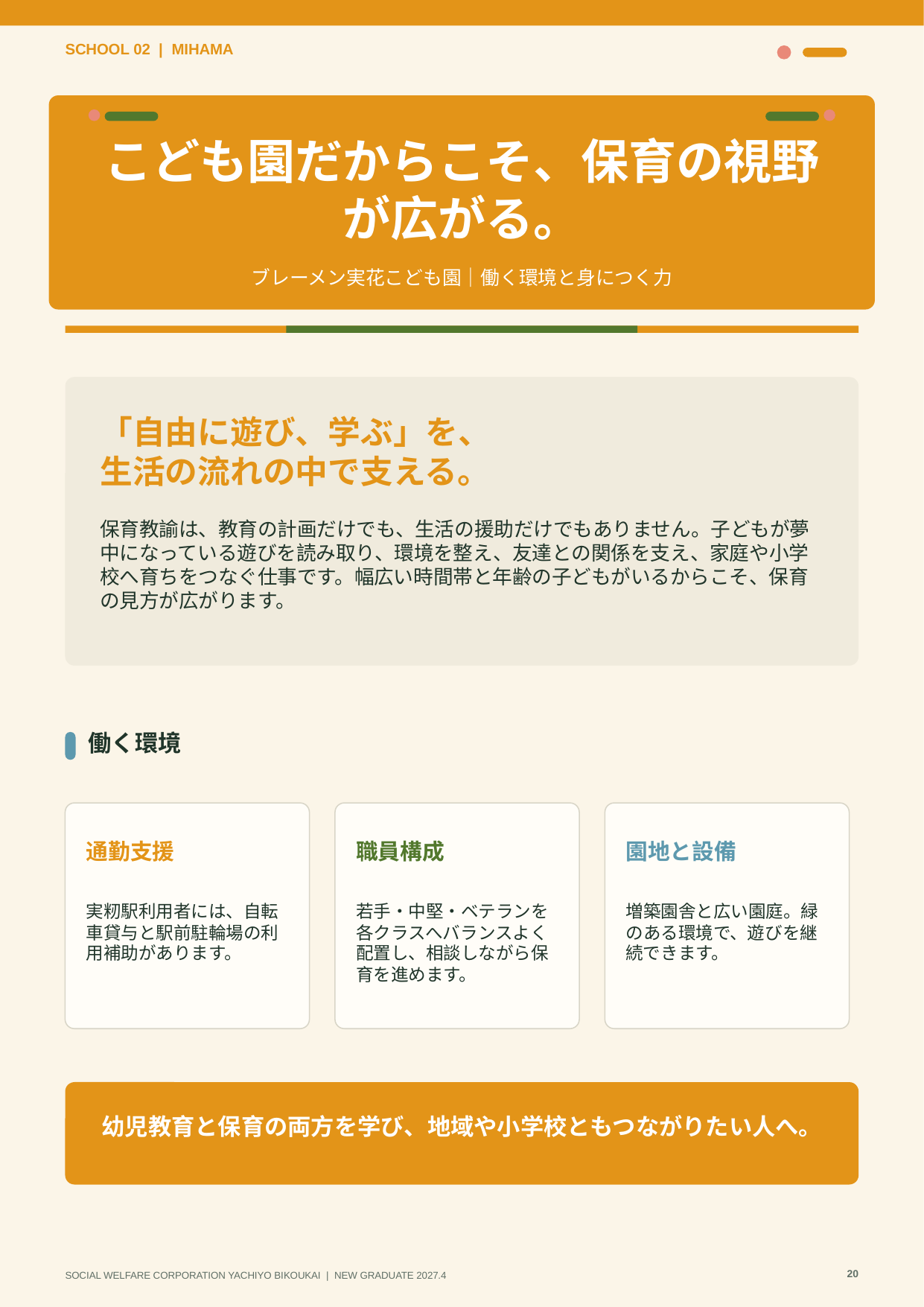

SCHOOL 02  |  MIHAMA

こども園だからこそ、保育の視野が広がる。
ブレーメン実花こども園｜働く環境と身につく力

「自由に遊び、学ぶ」を、
生活の流れの中で支える。
保育教諭は、教育の計画だけでも、生活の援助だけでもありません。子どもが夢中になっている遊びを読み取り、環境を整え、友達との関係を支え、家庭や小学校へ育ちをつなぐ仕事です。幅広い時間帯と年齢の子どもがいるからこそ、保育の見方が広がります。
働く環境

通勤支援
職員構成
園地と設備
実籾駅利用者には、自転車貸与と駅前駐輪場の利用補助があります。
若手・中堅・ベテランを各クラスへバランスよく配置し、相談しながら保育を進めます。
増築園舎と広い園庭。緑のある環境で、遊びを継続できます。

幼児教育と保育の両方を学び、地域や小学校ともつながりたい人へ。
20
SOCIAL WELFARE CORPORATION YACHIYO BIKOUKAI  |  NEW GRADUATE 2027.4